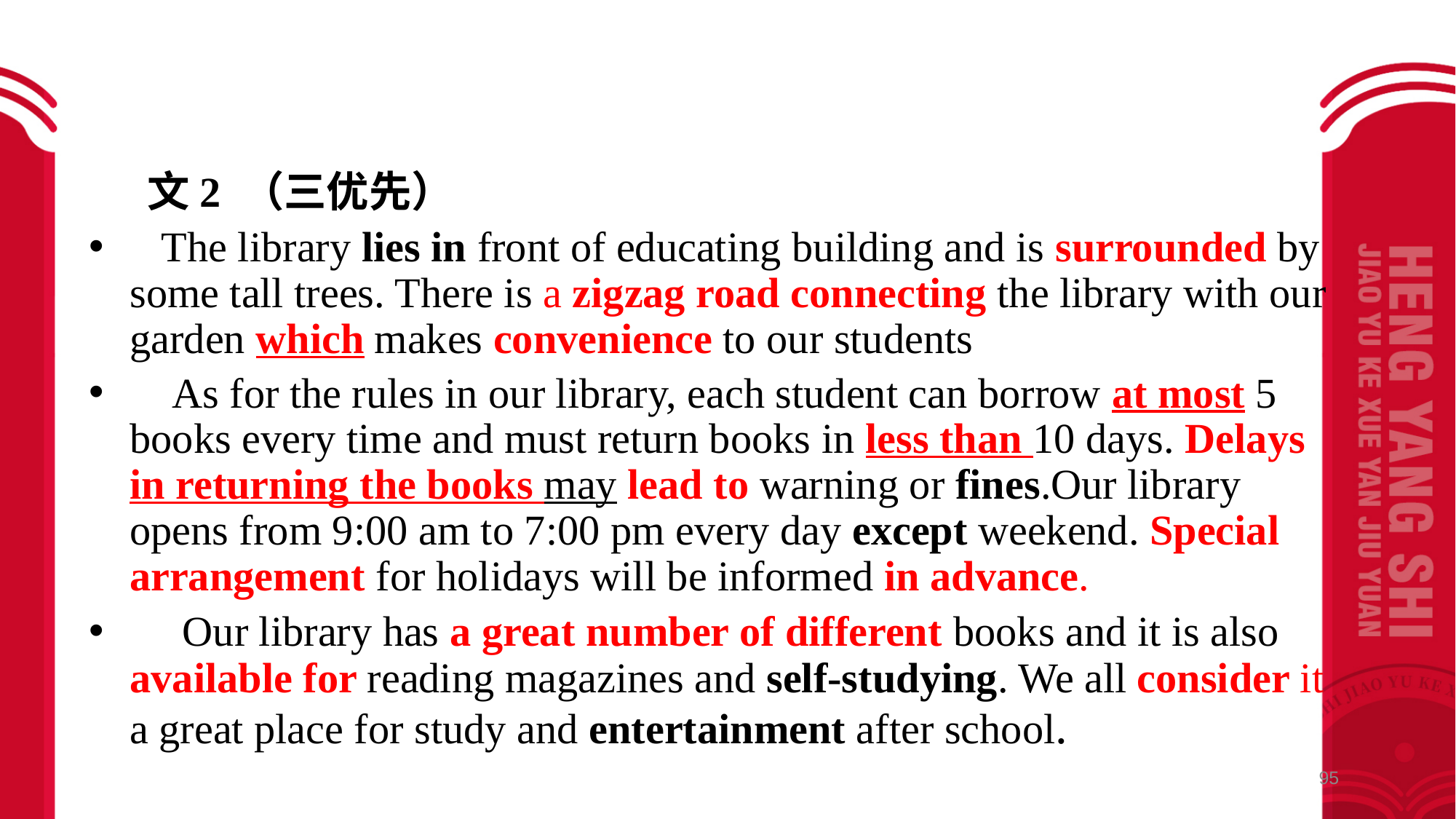

文2 （三优先）
   The library lies in front of educating building and is surrounded by some tall trees. There is a zigzag road connecting the library with our garden which makes convenience to our students
    As for the rules in our library, each student can borrow at most 5 books every time and must return books in less than 10 days. Delays in returning the books may lead to warning or fines.Our library opens from 9:00 am to 7:00 pm every day except weekend. Special arrangement for holidays will be informed in advance.
     Our library has a great number of different books and it is also available for reading magazines and self-studying. We all consider it a great place for study and entertainment after school.
95